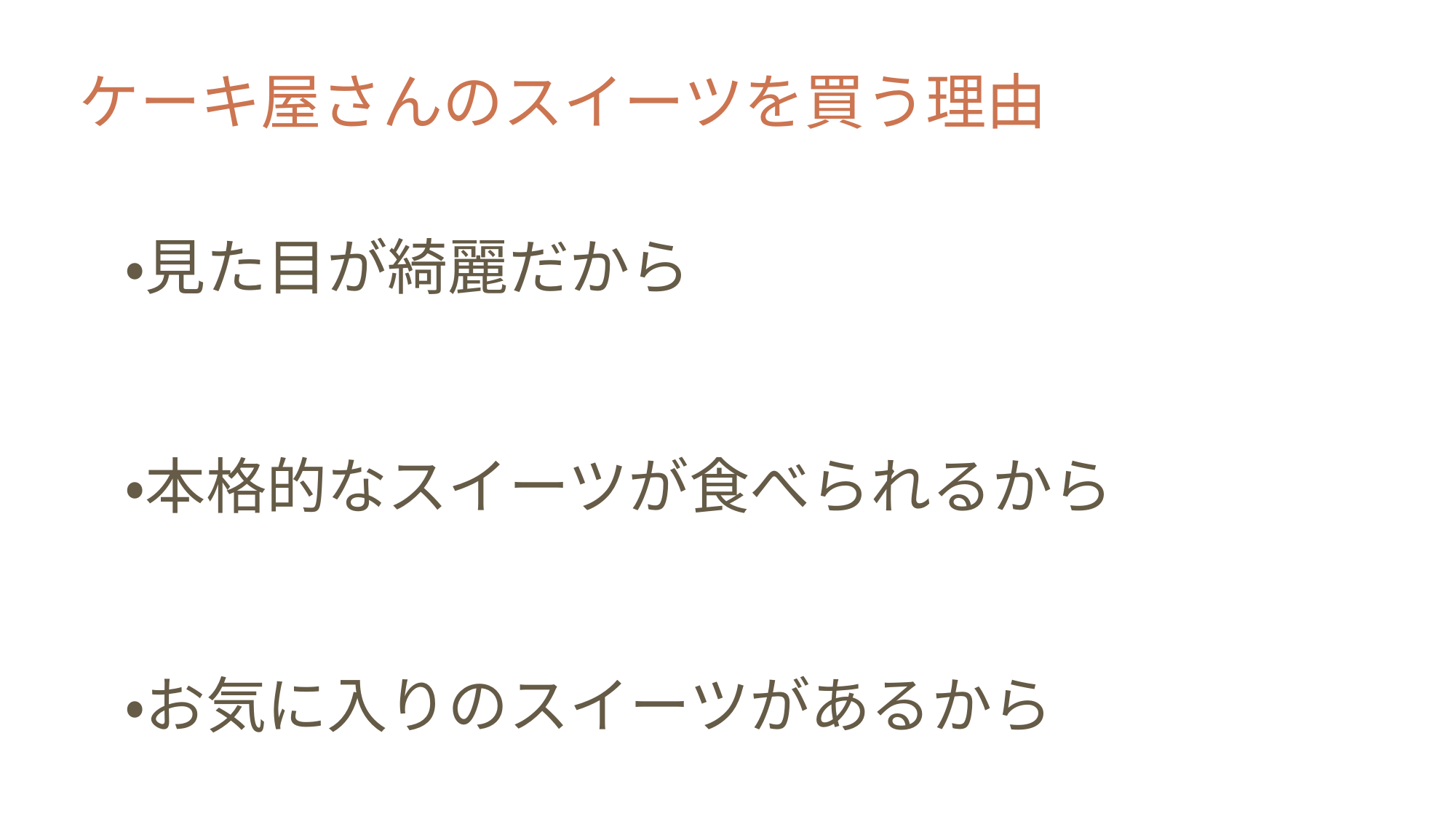

ケーキ屋さんのスイーツを買う理由
・見た目が綺麗だから
・本格的なスイーツが食べられるから
・お気に入りのスイーツがあるから